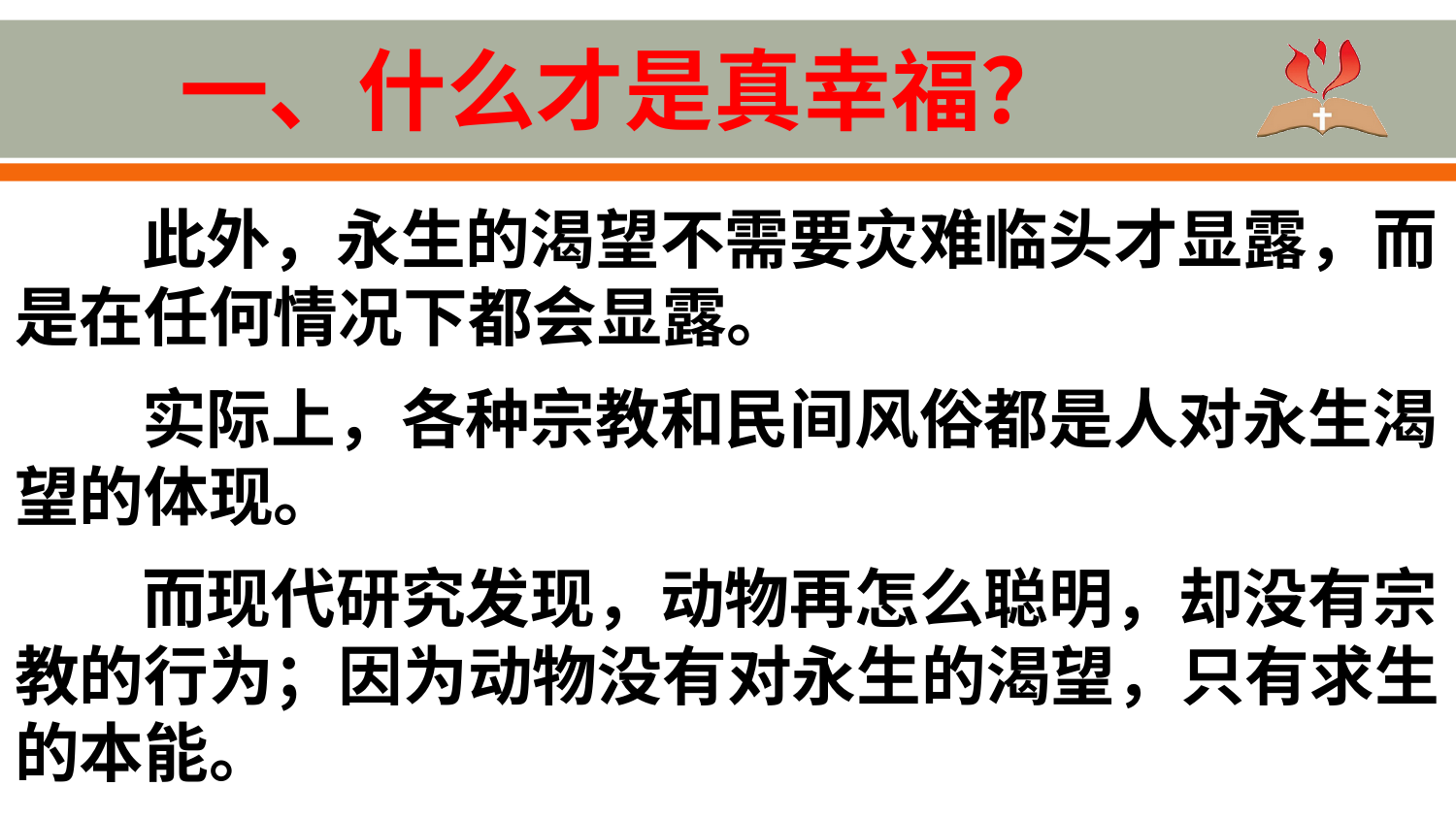

# 一、什么才是真幸福？
此外，永生的渴望不需要灾难临头才显露，而是在任何情况下都会显露。
实际上，各种宗教和民间风俗都是人对永生渴望的体现。
而现代研究发现，动物再怎么聪明，却没有宗教的行为；因为动物没有对永生的渴望，只有求生的本能。